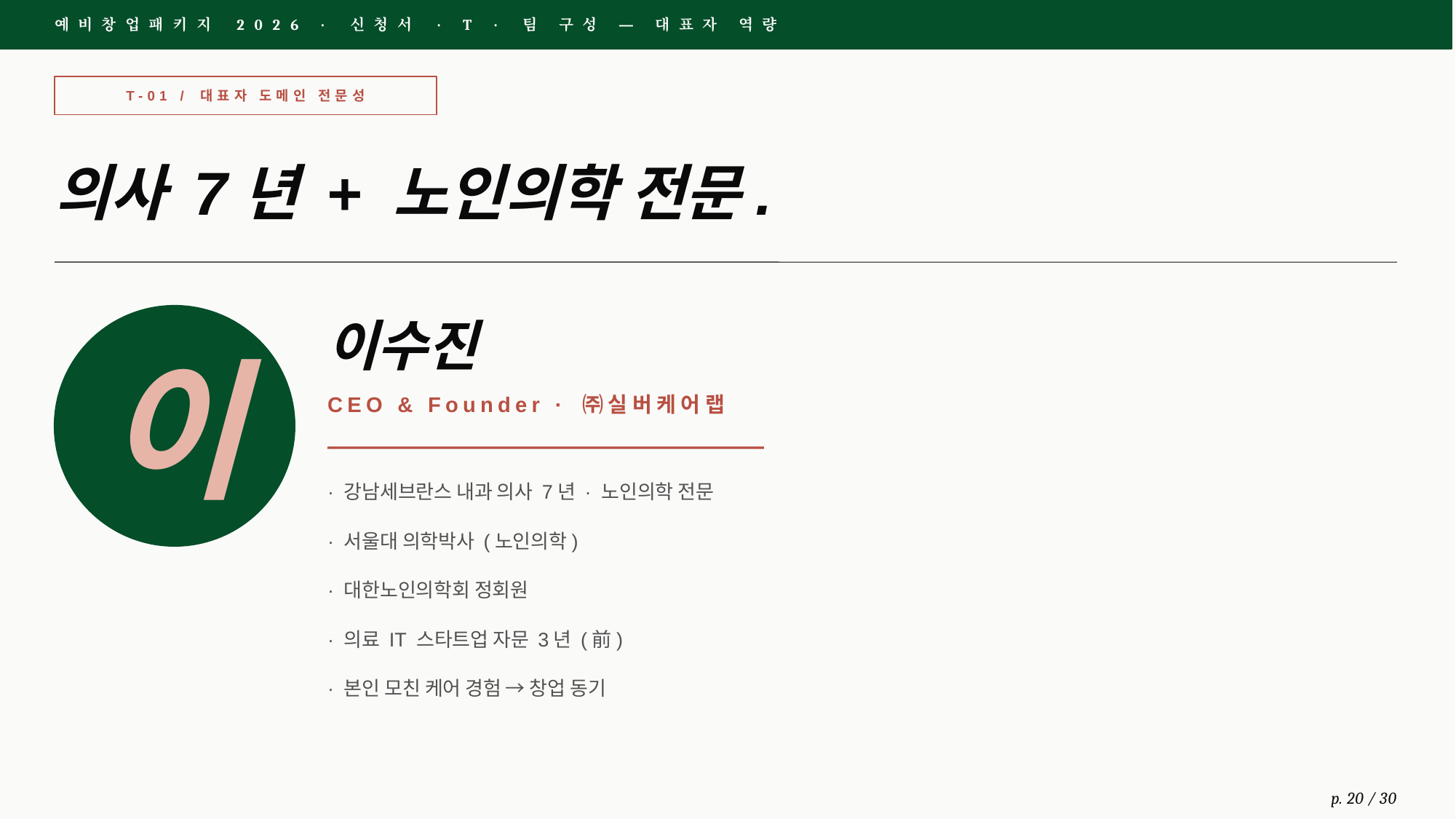

예비창업패키지 2026 · 신청서 · T · 팀 구성 — 대표자 역량

T-01 / 대표자 도메인 전문성
의사 7년 + 노인의학 전문.

이
이수진
CEO & Founder · ㈜실버케어랩

· 강남세브란스 내과 의사 7년 · 노인의학 전문
· 서울대 의학박사 (노인의학)
· 대한노인의학회 정회원
· 의료 IT 스타트업 자문 3년 (前)
· 본인 모친 케어 경험 → 창업 동기
p. 20 / 30